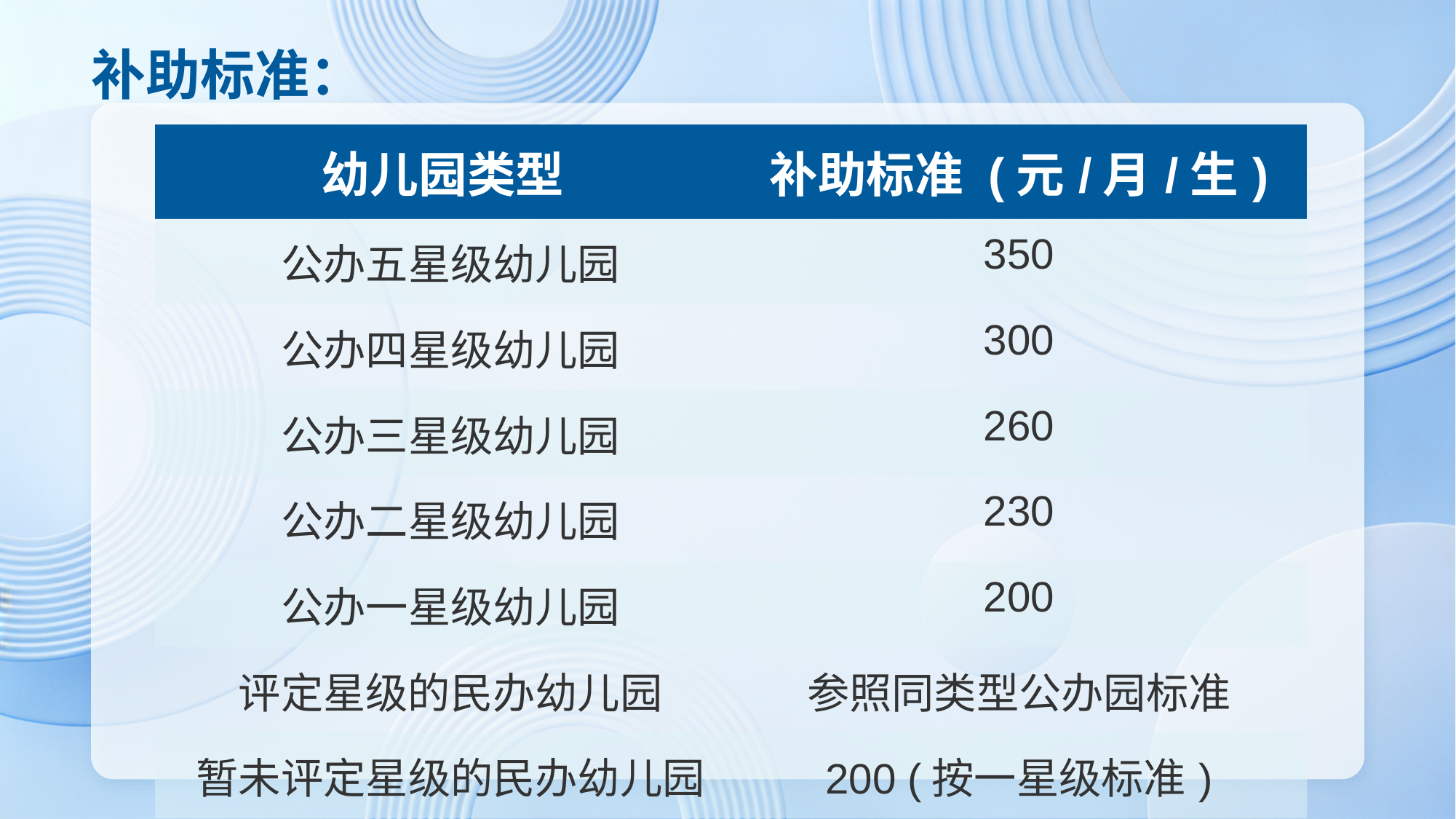

补助标准：

| 幼儿园类型 | 补助标准 (元/月/生) |
| --- | --- |
| 公办五星级幼儿园 | 350 |
| 公办四星级幼儿园 | 300 |
| 公办三星级幼儿园 | 260 |
| 公办二星级幼儿园 | 230 |
| 公办一星级幼儿园 | 200 |
| 评定星级的民办幼儿园 | 参照同类型公办园标准 |
| 暂未评定星级的民办幼儿园 | 200 (按一星级标准) |